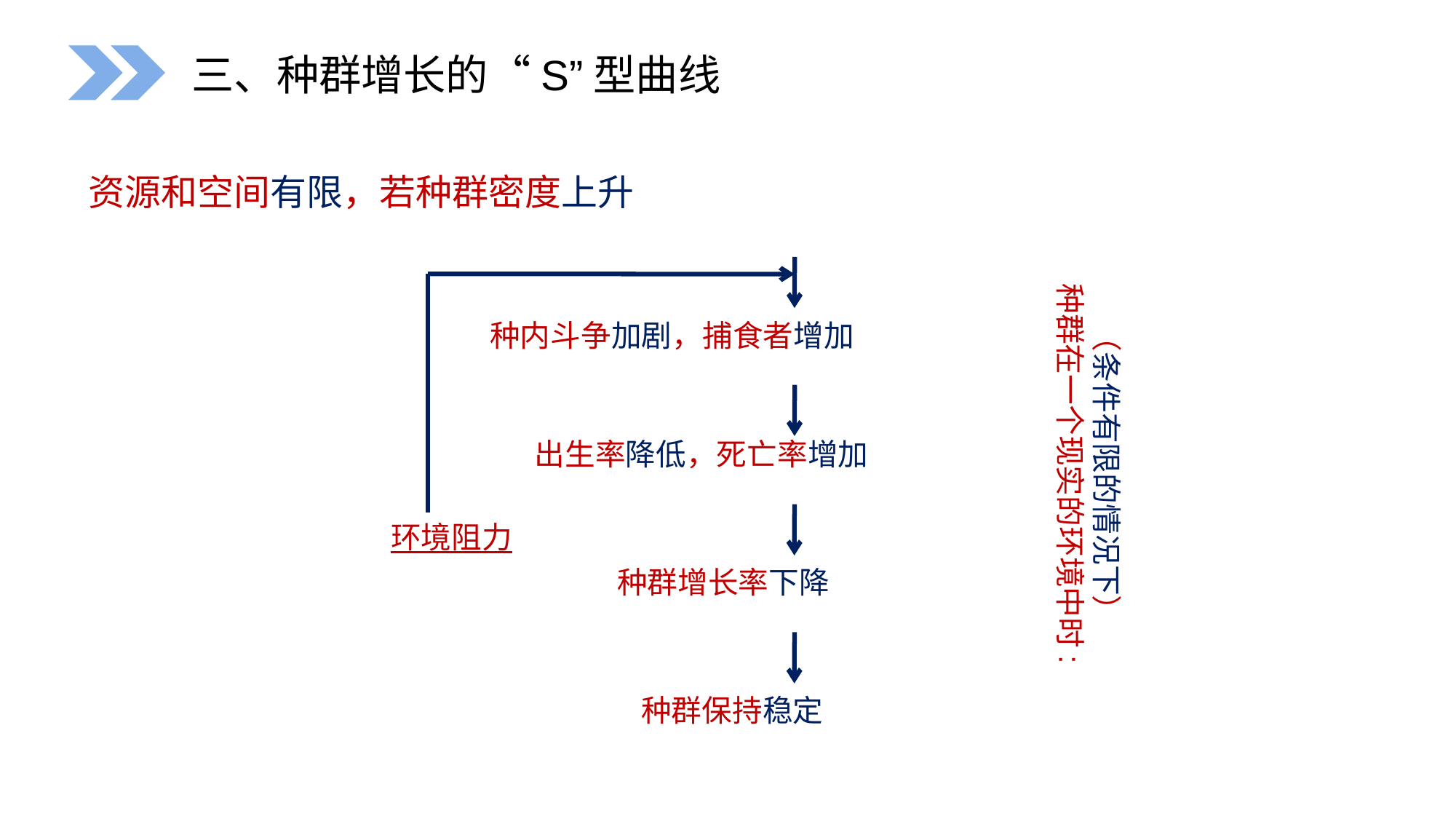

三、种群增长的“S”型曲线
（条件有限的情况下）
种群在一个现实的环境中时:
资源和空间有限，若种群密度上升
种内斗争加剧，捕食者增加
出生率降低，死亡率增加
环境阻力
种群增长率下降
种群保持稳定